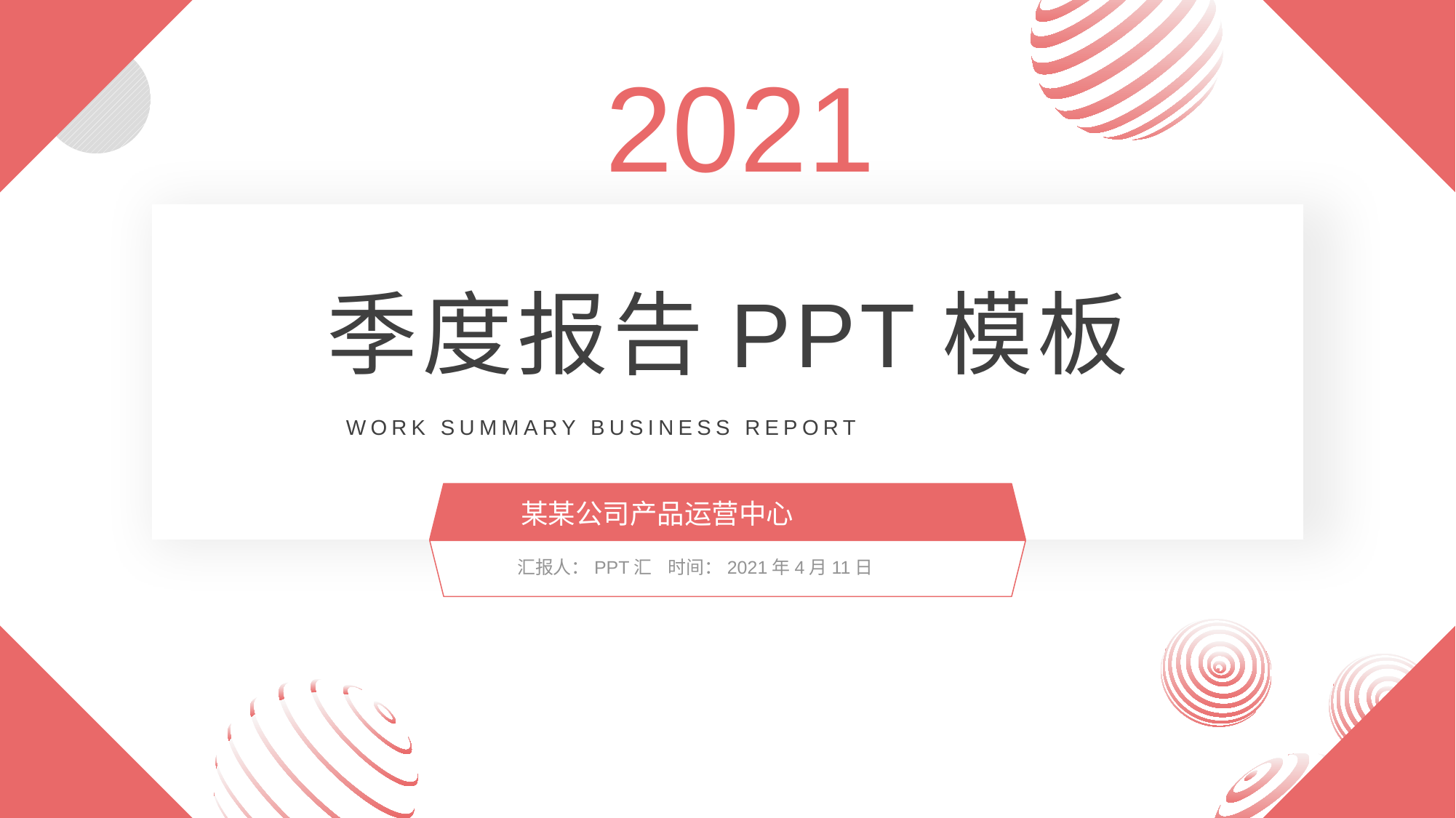

2021

季度报告PPT模板
WORK SUMMARY BUSINESS REPORT

某某公司产品运营中心

汇报人：PPT汇    时间：2021年4月11日